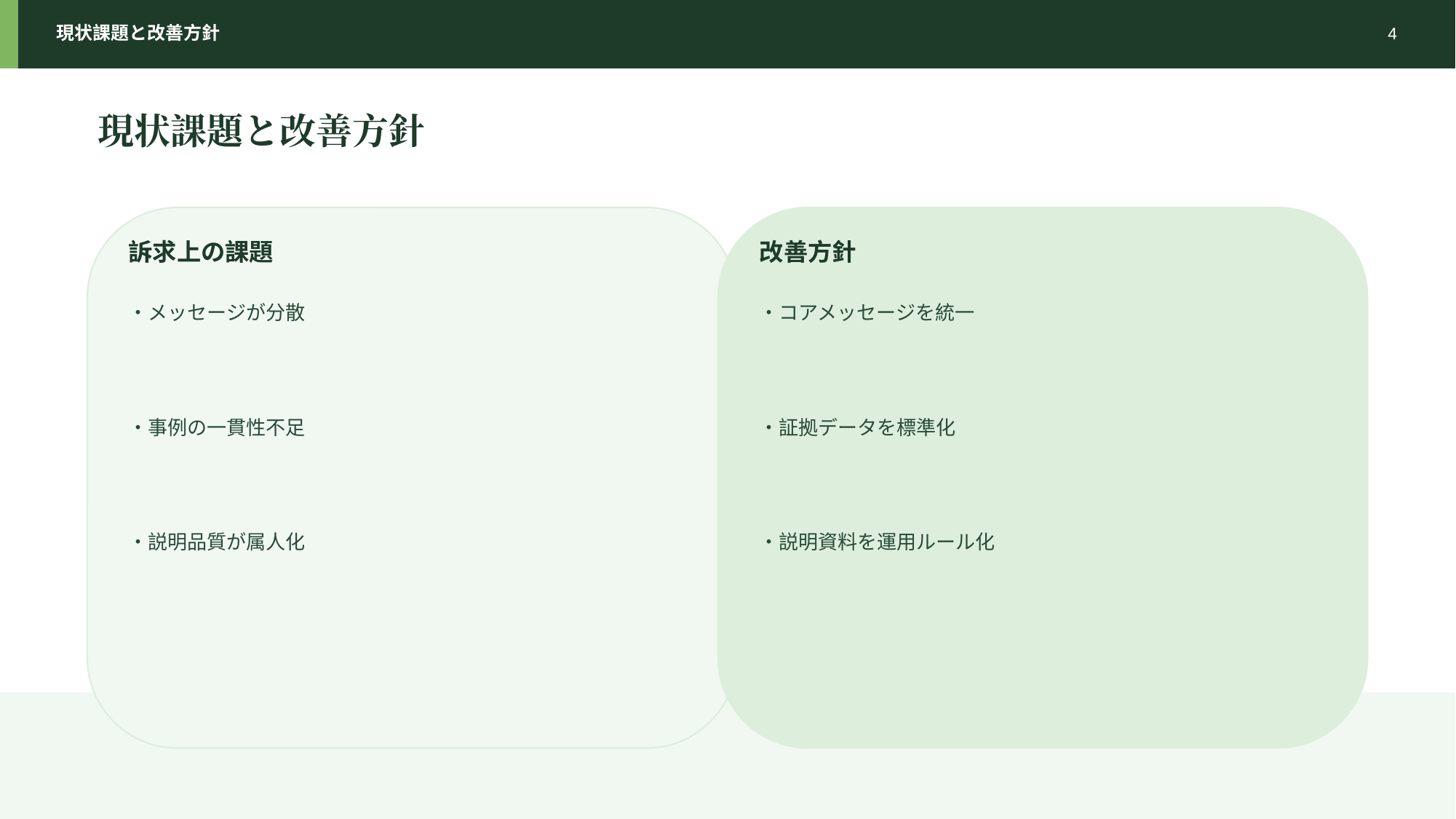

現状課題と改善方針
4
現状課題と改善方針

訴求上の課題
改善方針
・メッセージが分散
・コアメッセージを統一
・事例の一貫性不足
・証拠データを標準化
・説明品質が属人化
・説明資料を運用ルール化